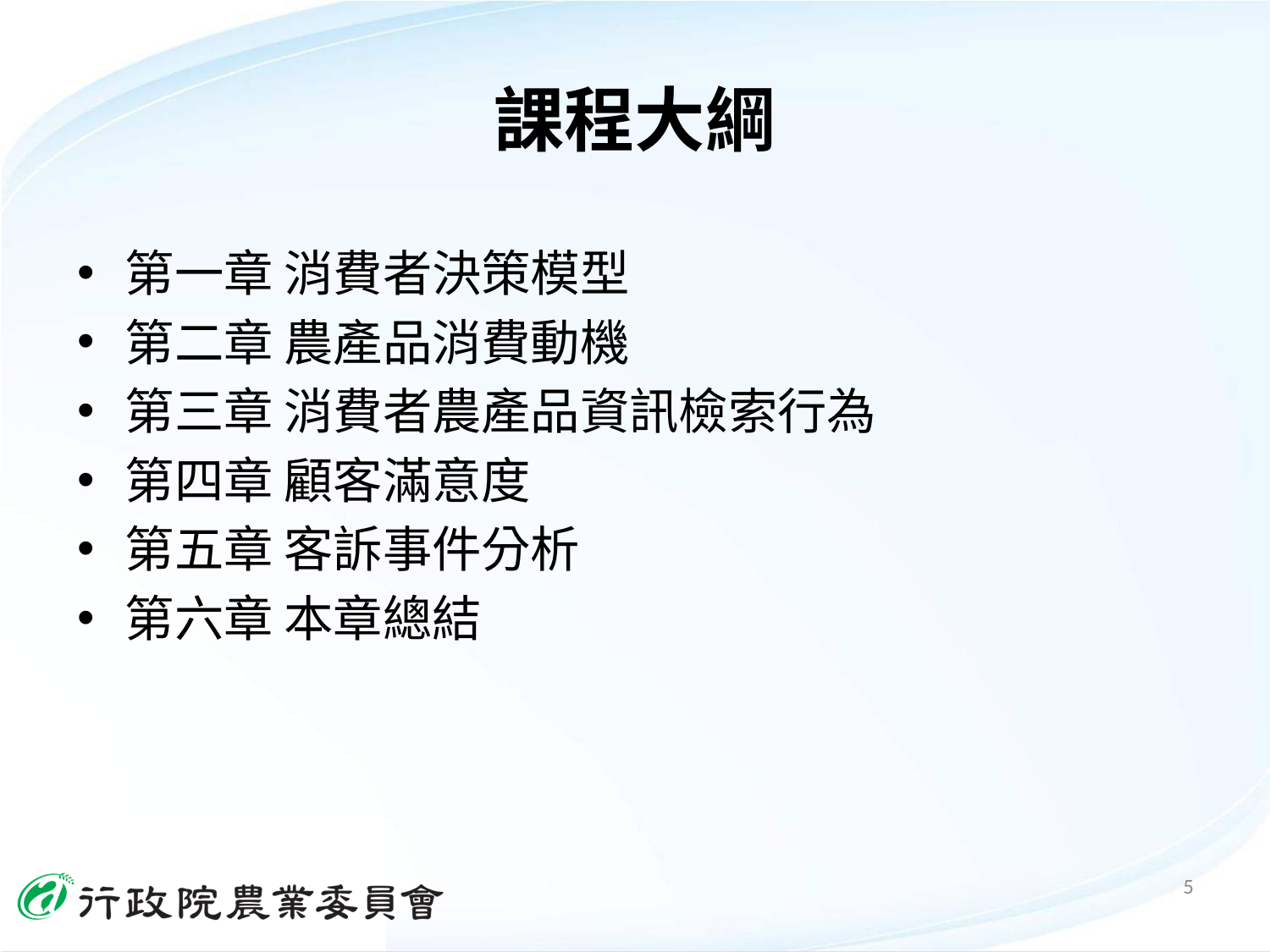

# 課程大綱
第一章 消費者決策模型
第二章 農產品消費動機
第三章 消費者農產品資訊檢索行為
第四章 顧客滿意度
第五章 客訴事件分析
第六章 本章總結
5